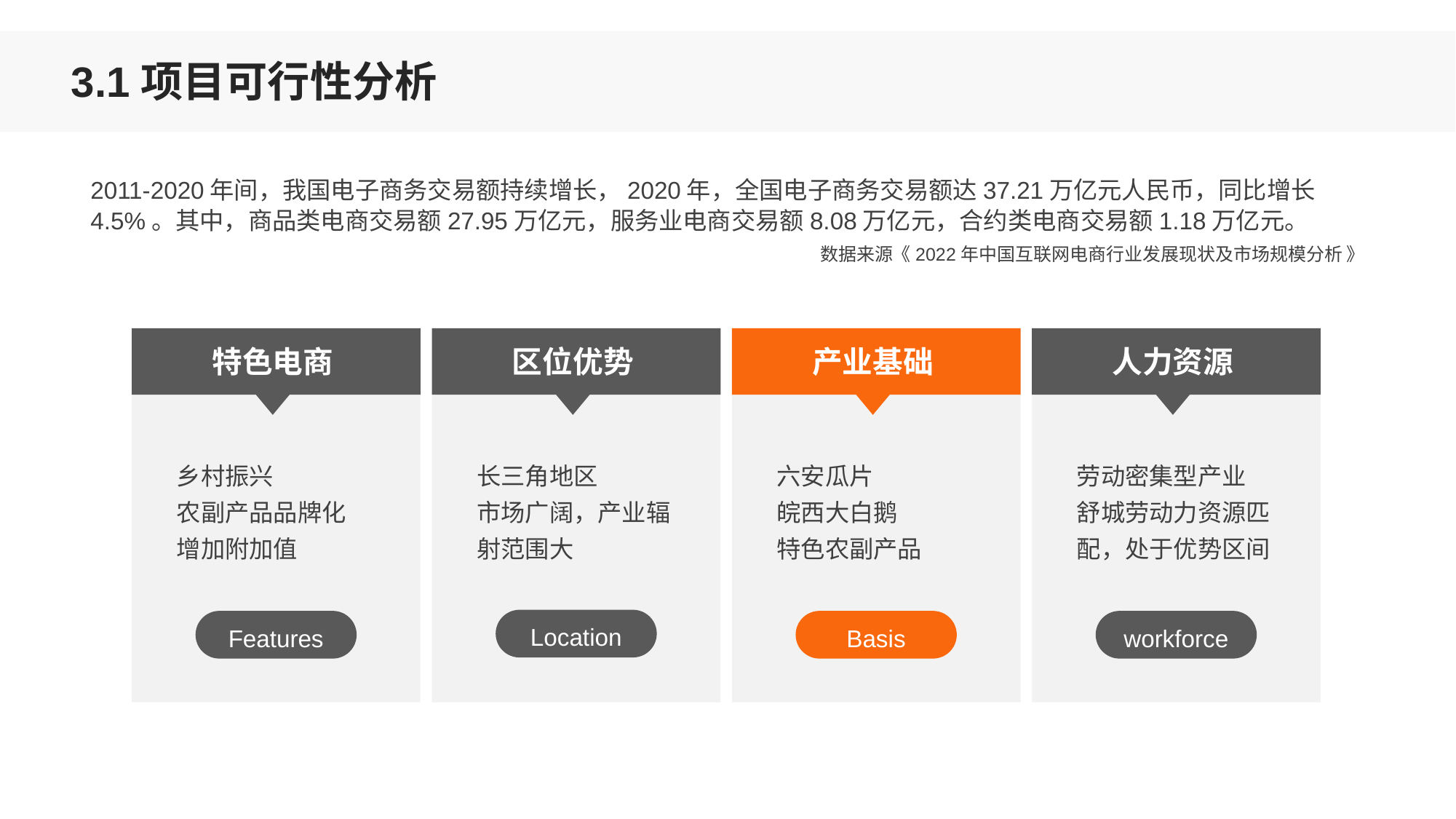

3.1项目可行性分析
2011-2020年间，我国电子商务交易额持续增长，2020年，全国电子商务交易额达37.21万亿元人民币，同比增长4.5%。其中，商品类电商交易额27.95万亿元，服务业电商交易额8.08万亿元，合约类电商交易额1.18万亿元。
数据来源《2022年中国互联网电商行业发展现状及市场规模分析 》

特色电商
区位优势
产业基础
人力资源
乡村振兴
农副产品品牌化
增加附加值
长三角地区
市场广阔，产业辐射范围大
六安瓜片
皖西大白鹅
特色农副产品
劳动密集型产业
舒城劳动力资源匹配，处于优势区间
Location
Features
Basis
workforce